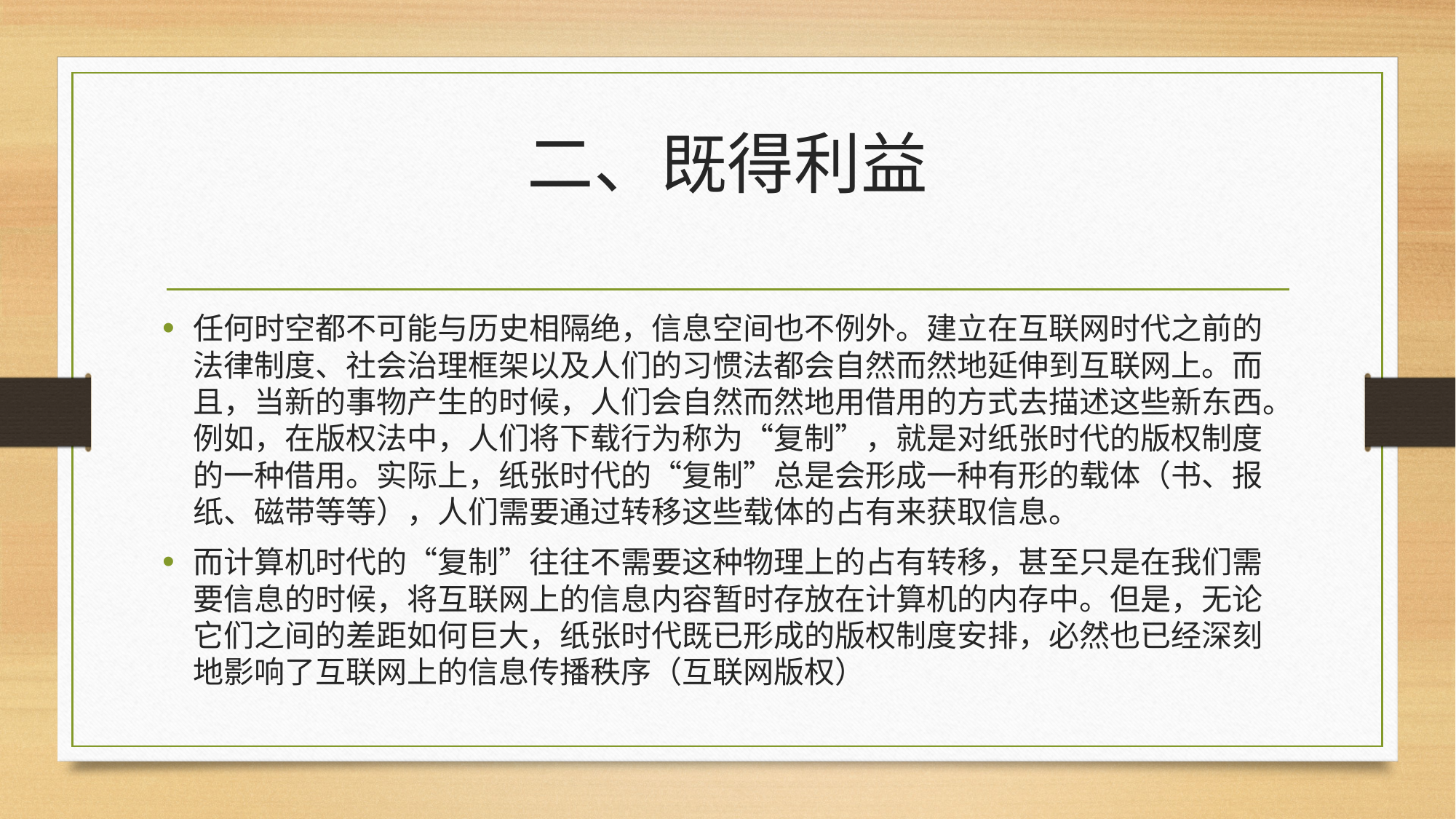

# 二、既得利益
任何时空都不可能与历史相隔绝，信息空间也不例外。建立在互联网时代之前的法律制度、社会治理框架以及人们的习惯法都会自然而然地延伸到互联网上。而且，当新的事物产生的时候，人们会自然而然地用借用的方式去描述这些新东西。例如，在版权法中，人们将下载行为称为“复制”，就是对纸张时代的版权制度的一种借用。实际上，纸张时代的“复制”总是会形成一种有形的载体（书、报纸、磁带等等），人们需要通过转移这些载体的占有来获取信息。
而计算机时代的“复制”往往不需要这种物理上的占有转移，甚至只是在我们需要信息的时候，将互联网上的信息内容暂时存放在计算机的内存中。但是，无论它们之间的差距如何巨大，纸张时代既已形成的版权制度安排，必然也已经深刻地影响了互联网上的信息传播秩序（互联网版权）